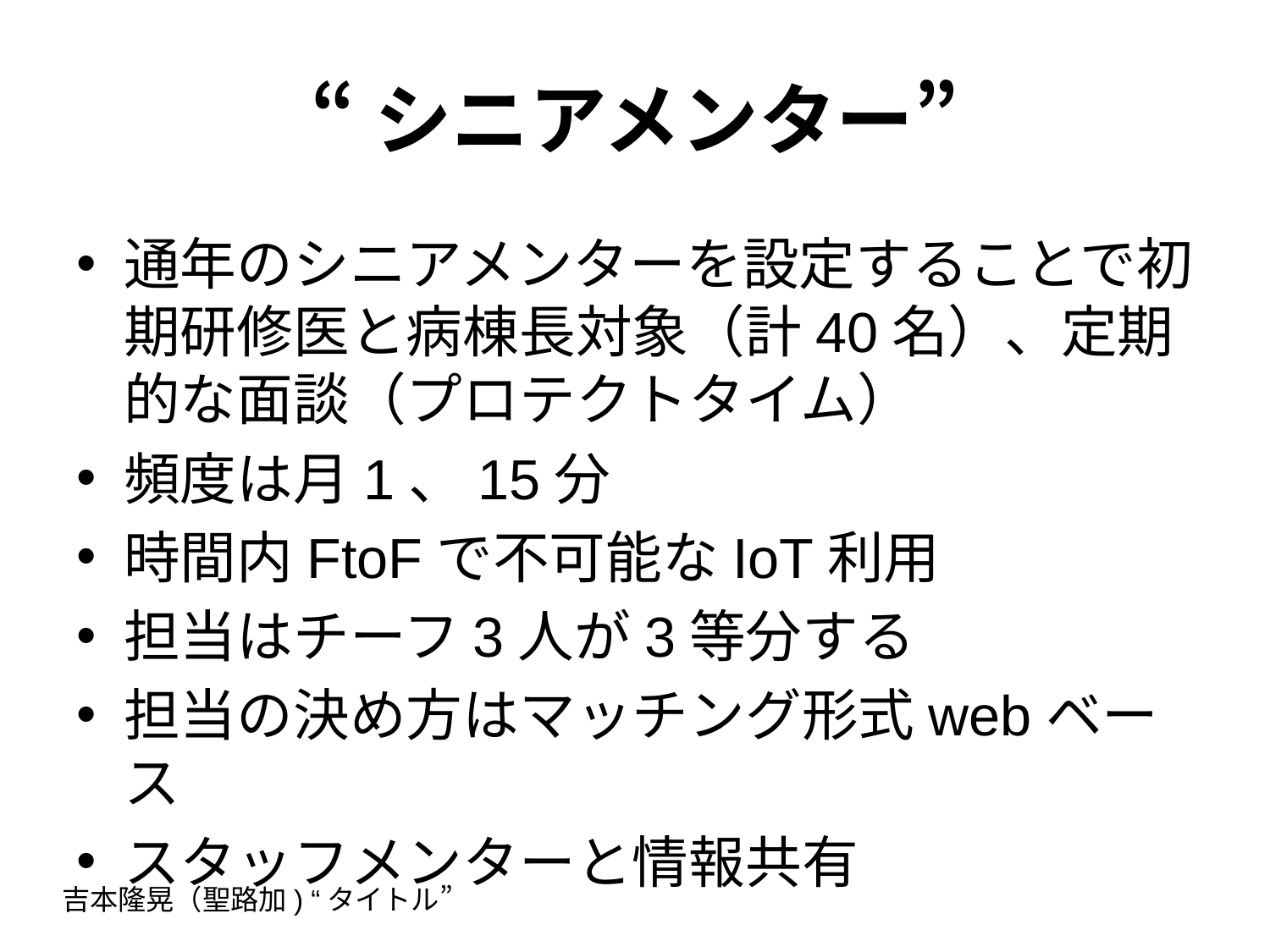

# “シニアメンター”
通年のシニアメンターを設定することで初期研修医と病棟長対象（計40名）、定期的な面談（プロテクトタイム）
頻度は月1、15分
時間内FtoFで不可能なIoT利用
担当はチーフ3人が3等分する
担当の決め方はマッチング形式webベース
スタッフメンターと情報共有
吉本隆晃（聖路加) “タイトル”